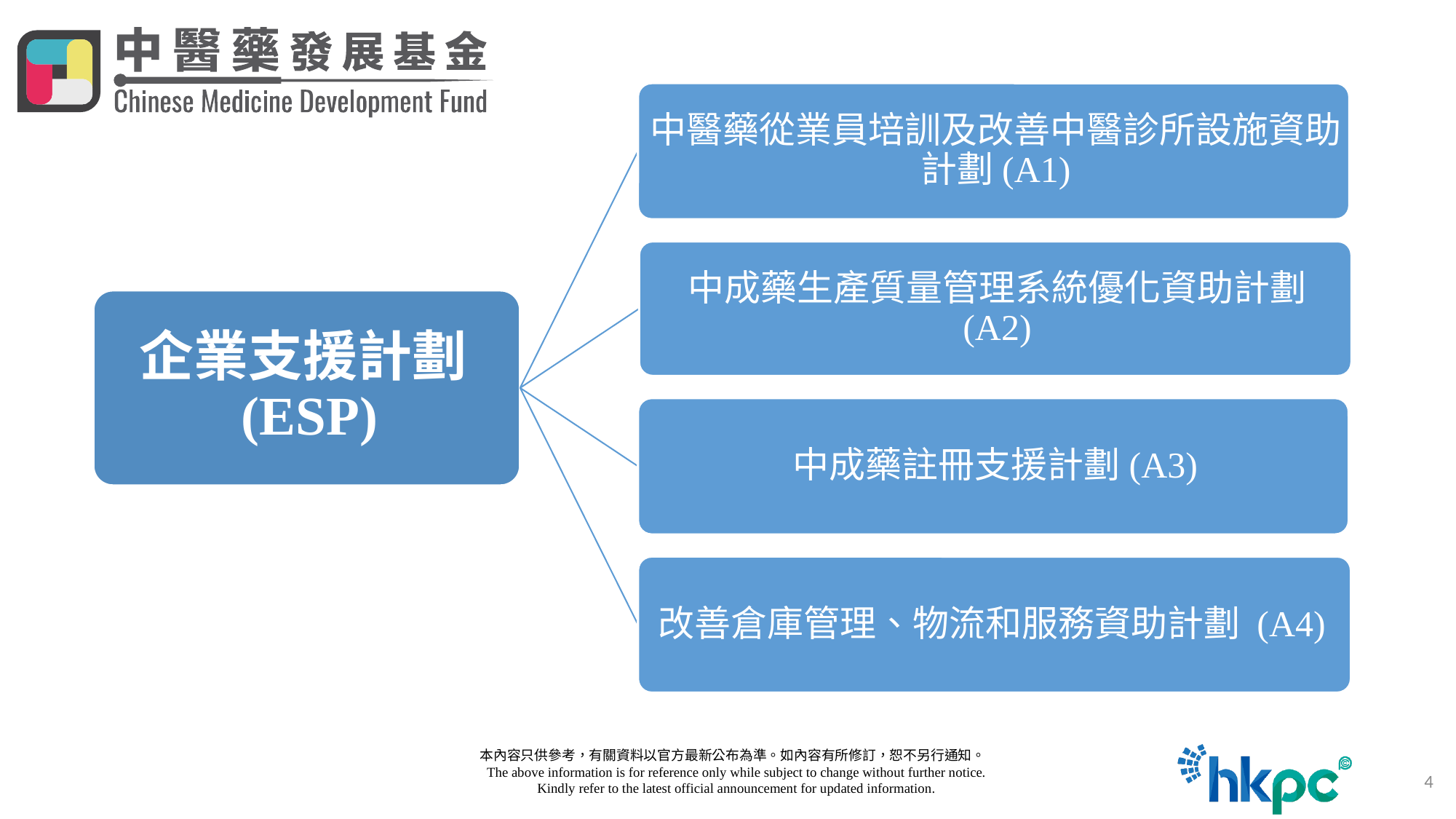

企業支援計劃(ESP)

中醫藥從業員培訓及改善中醫診所設施資助計劃(A1)

中成藥生產質量管理系統優化資助計劃 (A2)

中成藥註冊支援計劃(A3)

改善倉庫管理、物流和服務資助計劃 (A4)
  本內容只供參考，有關資料以官方最新公布為準。如內容有所修訂，恕不另行通知。
     The above information is for reference only while subject to change without further notice.
     Kindly refer to the latest official announcement for updated information.
4